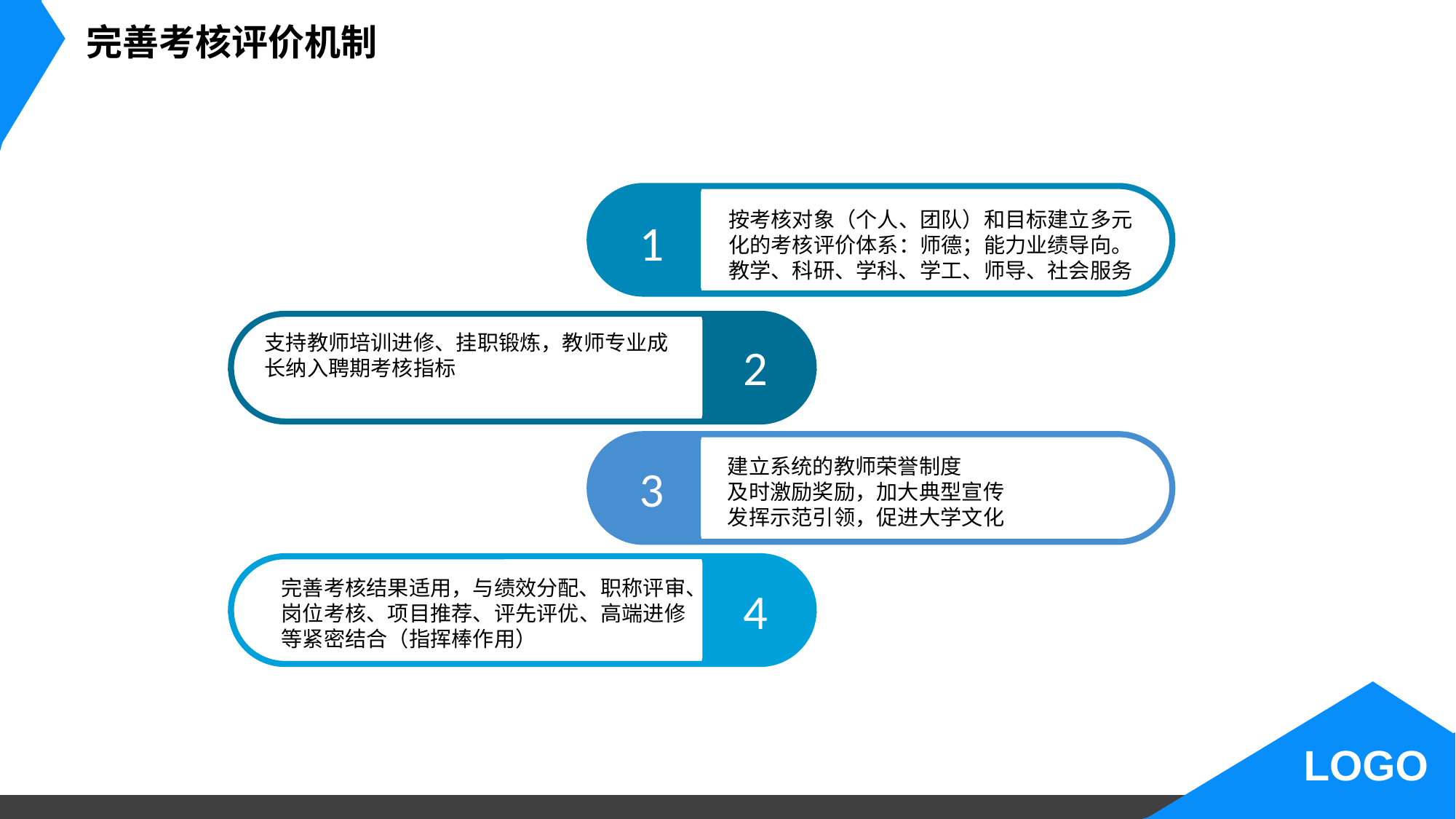

完善考核评价机制

按考核对象（个人、团队）和目标建立多元化的考核评价体系：师德；能力业绩导向。
教学、科研、学科、学工、师导、社会服务
1

支持教师培训进修、挂职锻炼，教师专业成长纳入聘期考核指标
2

建立系统的教师荣誉制度
及时激励奖励，加大典型宣传
发挥示范引领，促进大学文化
3

完善考核结果适用，与绩效分配、职称评审、岗位考核、项目推荐、评先评优、高端进修等紧密结合（指挥棒作用）
4

LOGO